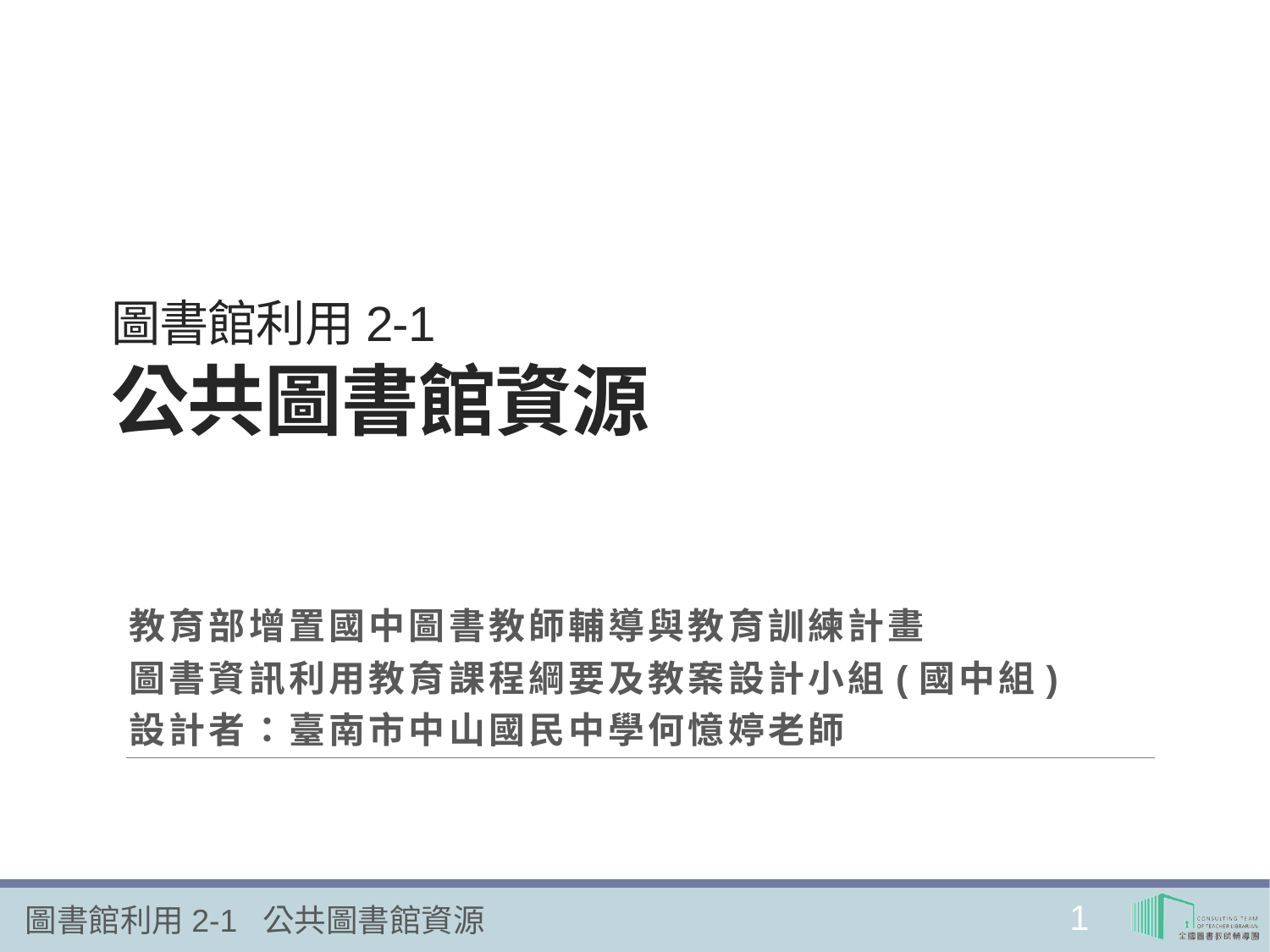

# 圖書館利用2-1 公共圖書館資源
教育部增置國中圖書教師輔導與教育訓練計畫
圖書資訊利用教育課程綱要及教案設計小組(國中組)
設計者：臺南市中山國民中學何憶婷老師